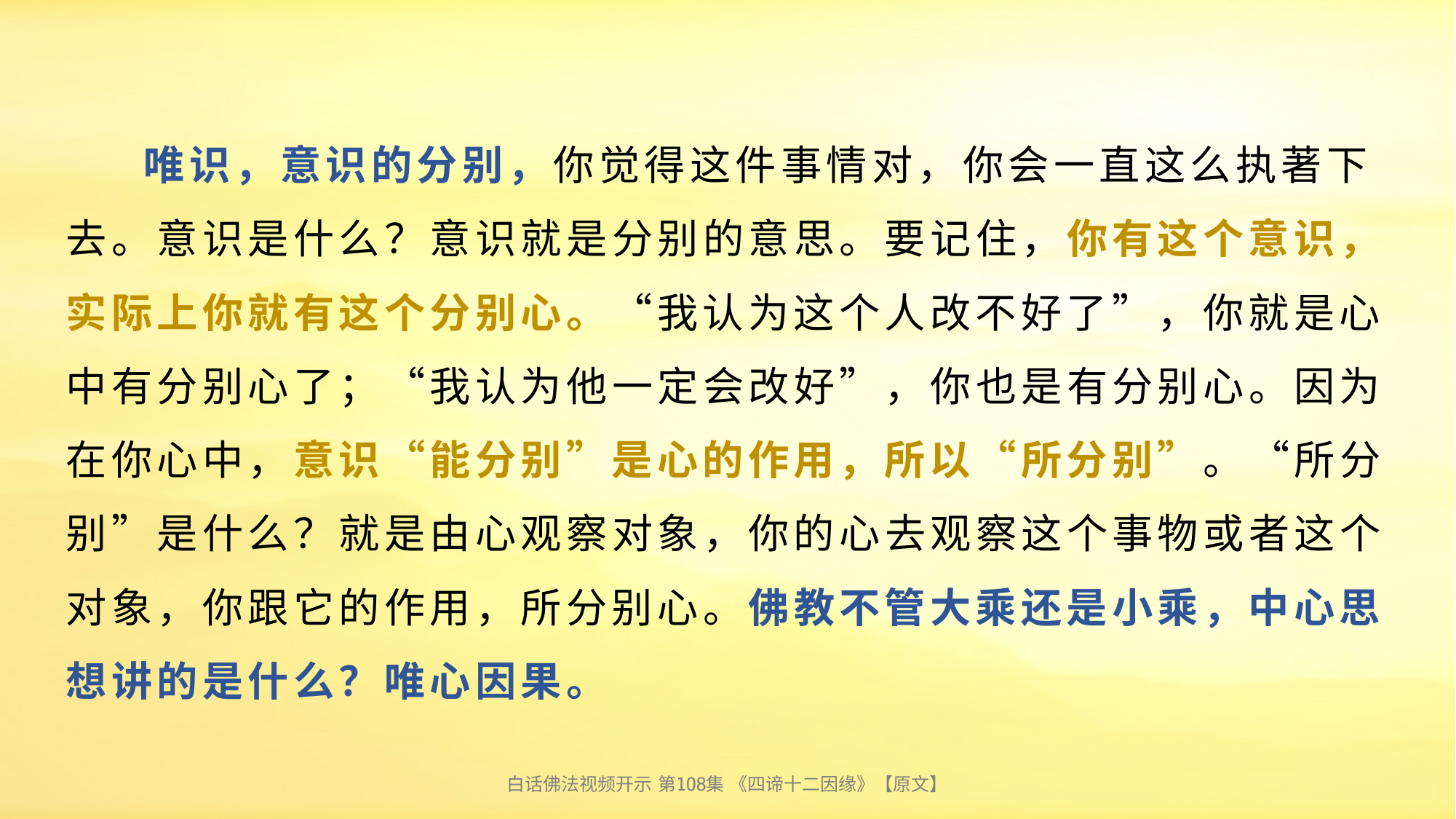

# 唯识，意识的分别，你觉得这件事情对，你会一直这么执著下去。意识是什么？意识就是分别的意思。要记住，你有这个意识，实际上你就有这个分别心。“我认为这个人改不好了”，你就是心中有分别心了；“我认为他一定会改好”，你也是有分别心。因为在你心中，意识“能分别”是心的作用，所以“所分别”。“所分别”是什么？就是由心观察对象，你的心去观察这个事物或者这个对象，你跟它的作用，所分别心。佛教不管大乘还是小乘，中心思想讲的是什么？唯心因果。
白话佛法视频开示 第108集 《四谛十二因缘》【原文】